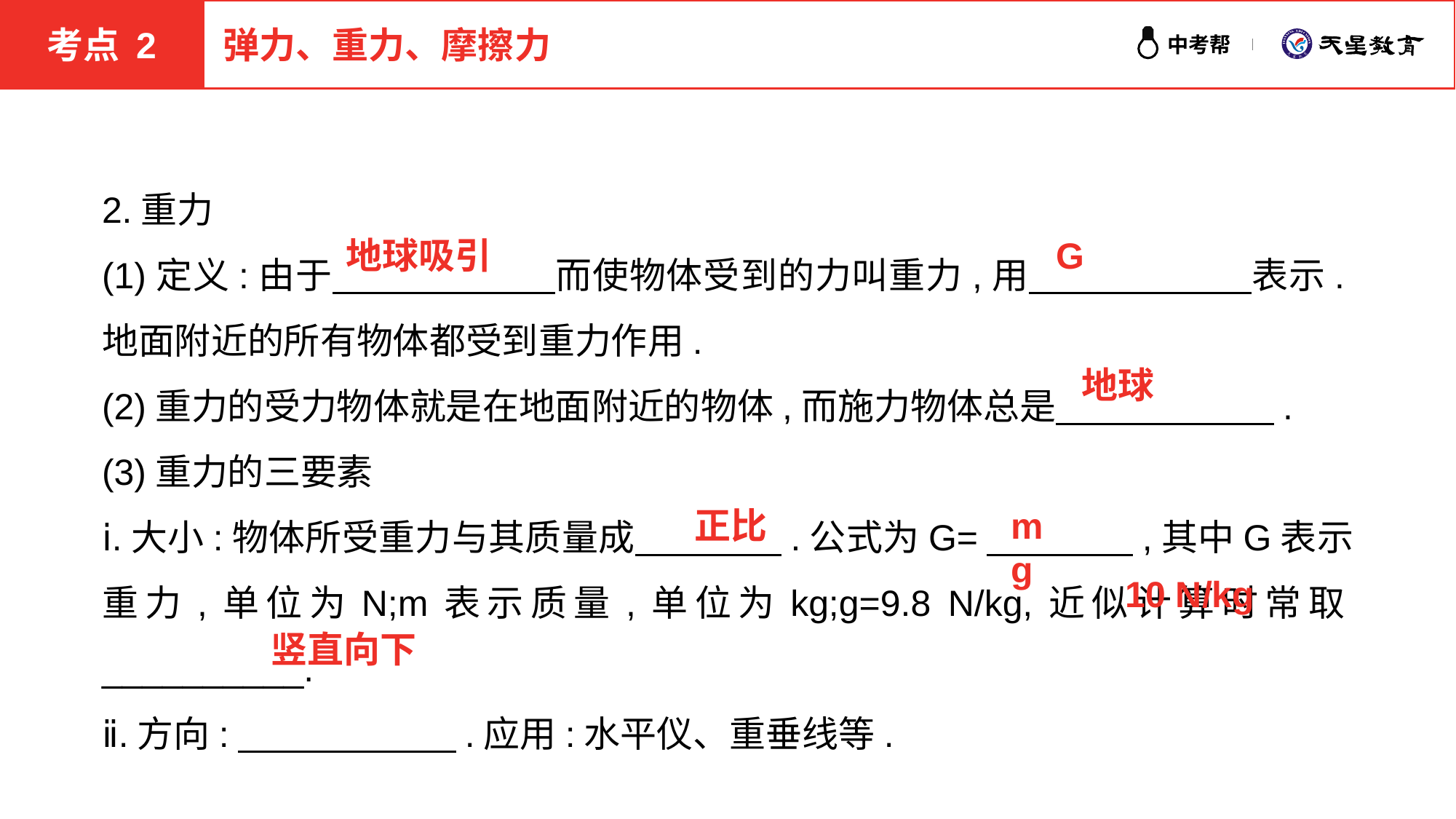

考点 2
弹力、重力、摩擦力
2.重力
(1)定义:由于　　　　　　而使物体受到的力叫重力,用　　　　　　表示.地面附近的所有物体都受到重力作用.
(2)重力的受力物体就是在地面附近的物体,而施力物体总是　　　　　　.
(3)重力的三要素
ⅰ.大小:物体所受重力与其质量成　　　　.公式为G=　　　　,其中G表示重力,单位为N;m表示质量,单位为kg;g=9.8 N/kg,近似计算时常取__________.
ⅱ.方向:　　　　　　.应用:水平仪、重垂线等.
地球吸引
G
地球
正比
mg
10 N/kg
竖直向下